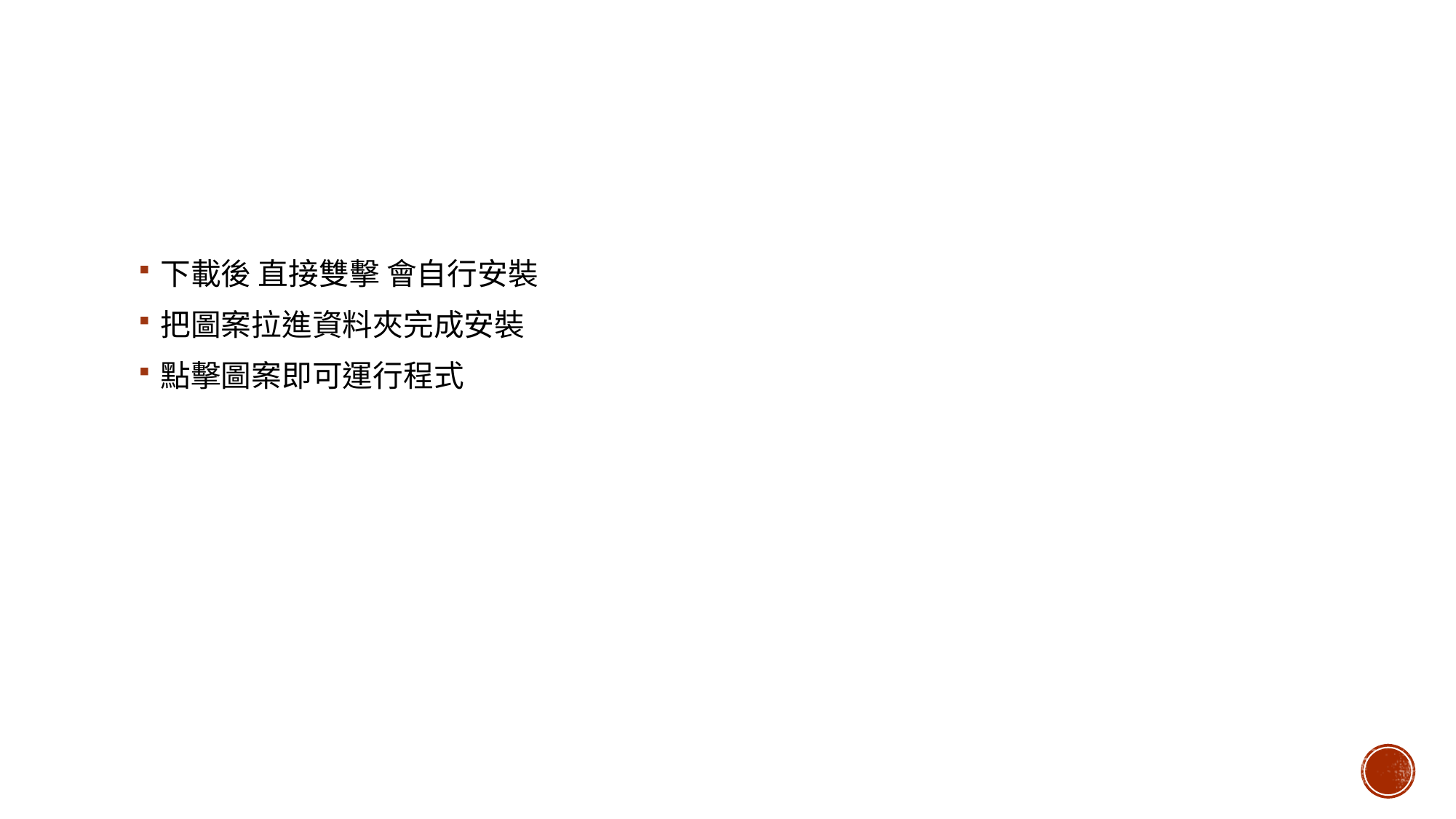

#
下載後 直接雙擊 會自行安裝
把圖案拉進資料夾完成安裝
點擊圖案即可運行程式